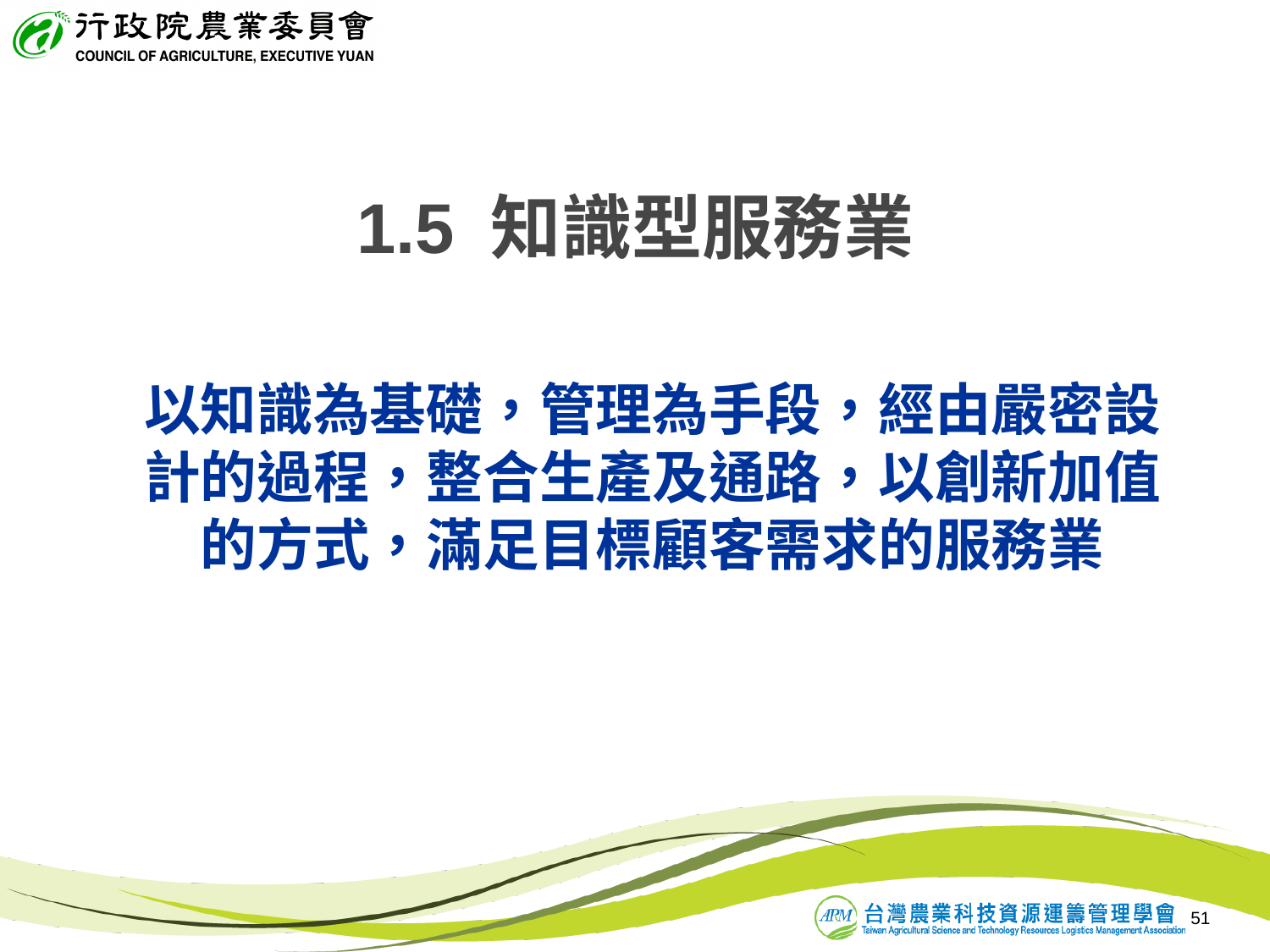

1.5 知識型服務業
以知識為基礎，管理為手段，經由嚴密設計的過程，整合生產及通路，以創新加值的方式，滿足目標顧客需求的服務業
51